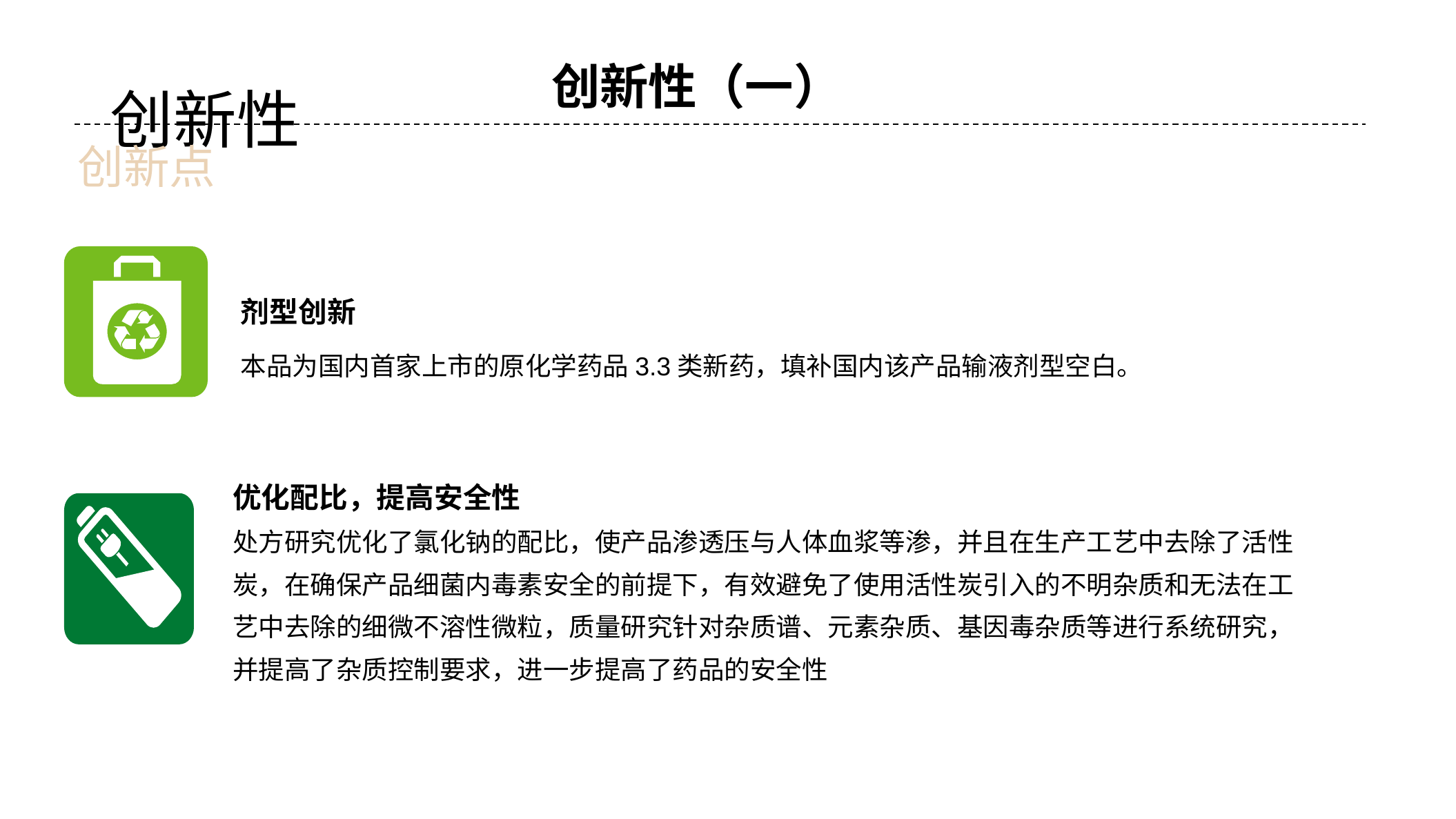

# 创新性
创新性（一）
创新点

剂型创新
本品为国内首家上市的原化学药品3.3类新药，填补国内该产品输液剂型空白。

优化配比，提高安全性
处方研究优化了氯化钠的配比，使产品渗透压与人体血浆等渗，并且在生产工艺中去除了活性炭，在确保产品细菌内毒素安全的前提下，有效避免了使用活性炭引入的不明杂质和无法在工艺中去除的细微不溶性微粒，质量研究针对杂质谱、元素杂质、基因毒杂质等进行系统研究，并提高了杂质控制要求，进一步提高了药品的安全性